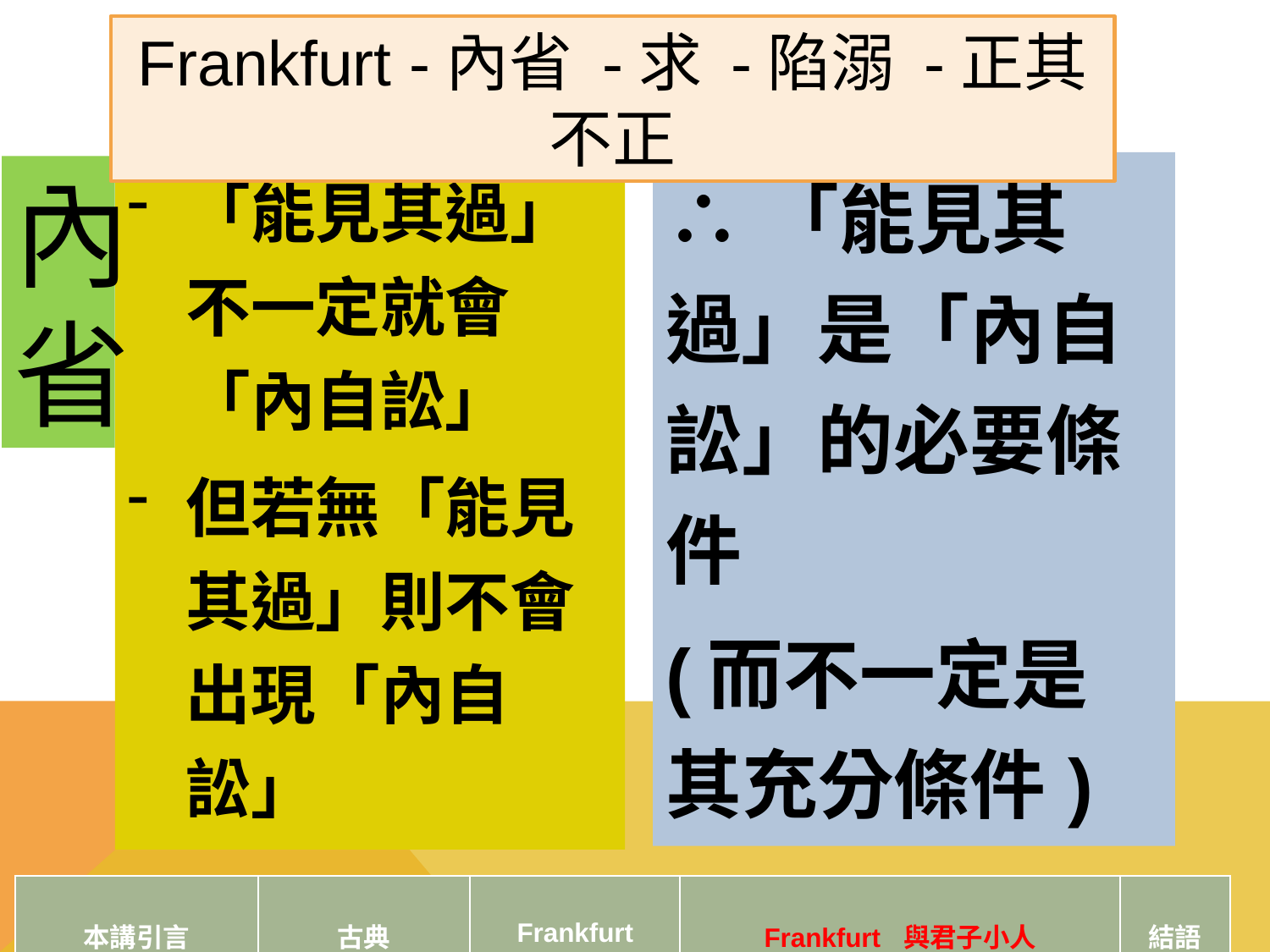

Frankfurt -內省 -求 -陷溺 -正其不正
∴「能見其過」是「內自訟」的必要條件
(而不一定是其充分條件)
內省
「能見其過」不一定就會「內自訟」
但若無「能見其過」則不會出現「內自訟」
| 本講引言 | 古典 | Frankfurt | Frankfurt 與君子小人 | 結語 |
| --- | --- | --- | --- | --- |